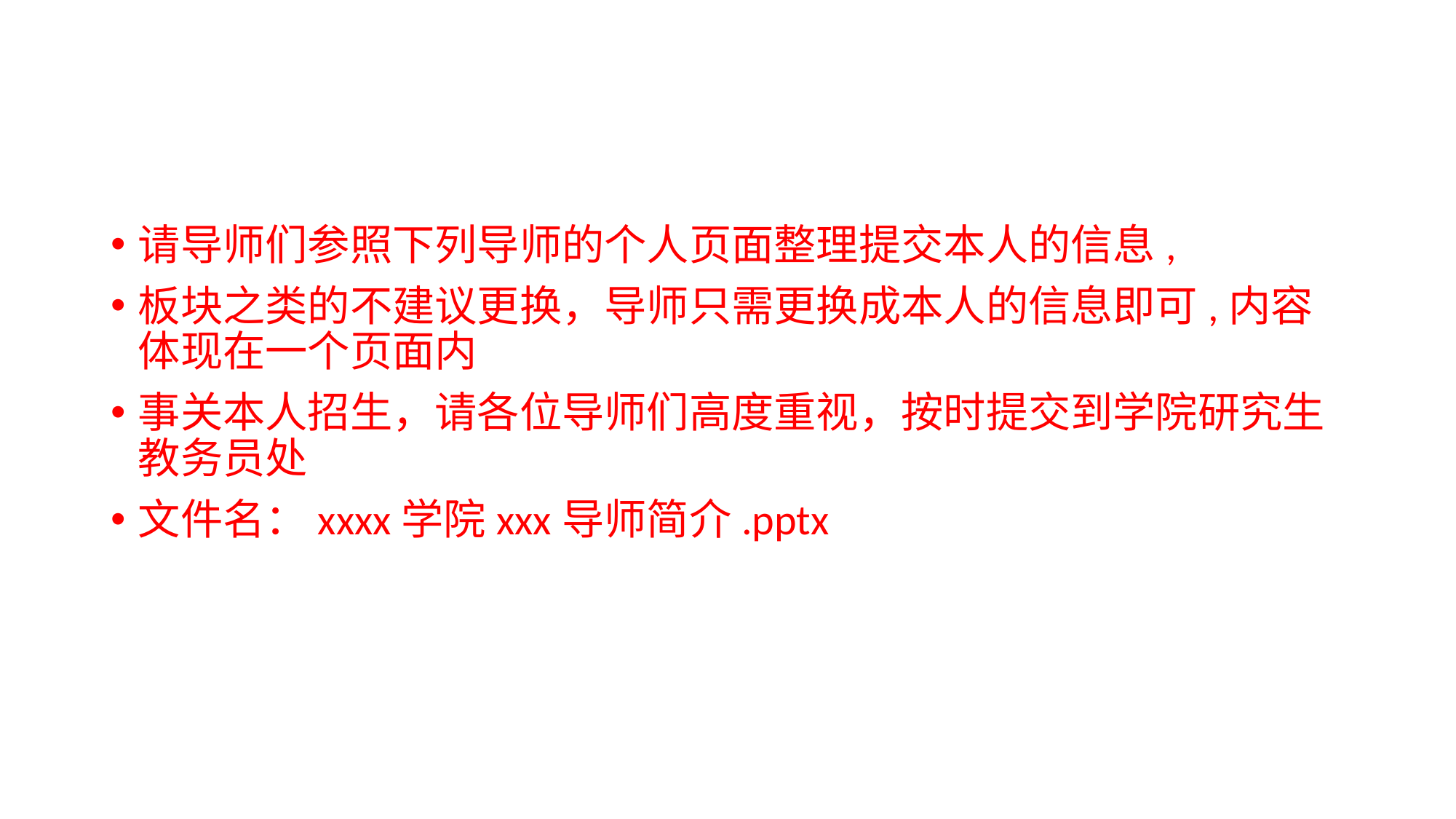

请导师们参照下列导师的个人页面整理提交本人的信息,
板块之类的不建议更换，导师只需更换成本人的信息即可,内容体现在一个页面内
事关本人招生，请各位导师们高度重视，按时提交到学院研究生教务员处
文件名：xxxx学院xxx导师简介.pptx